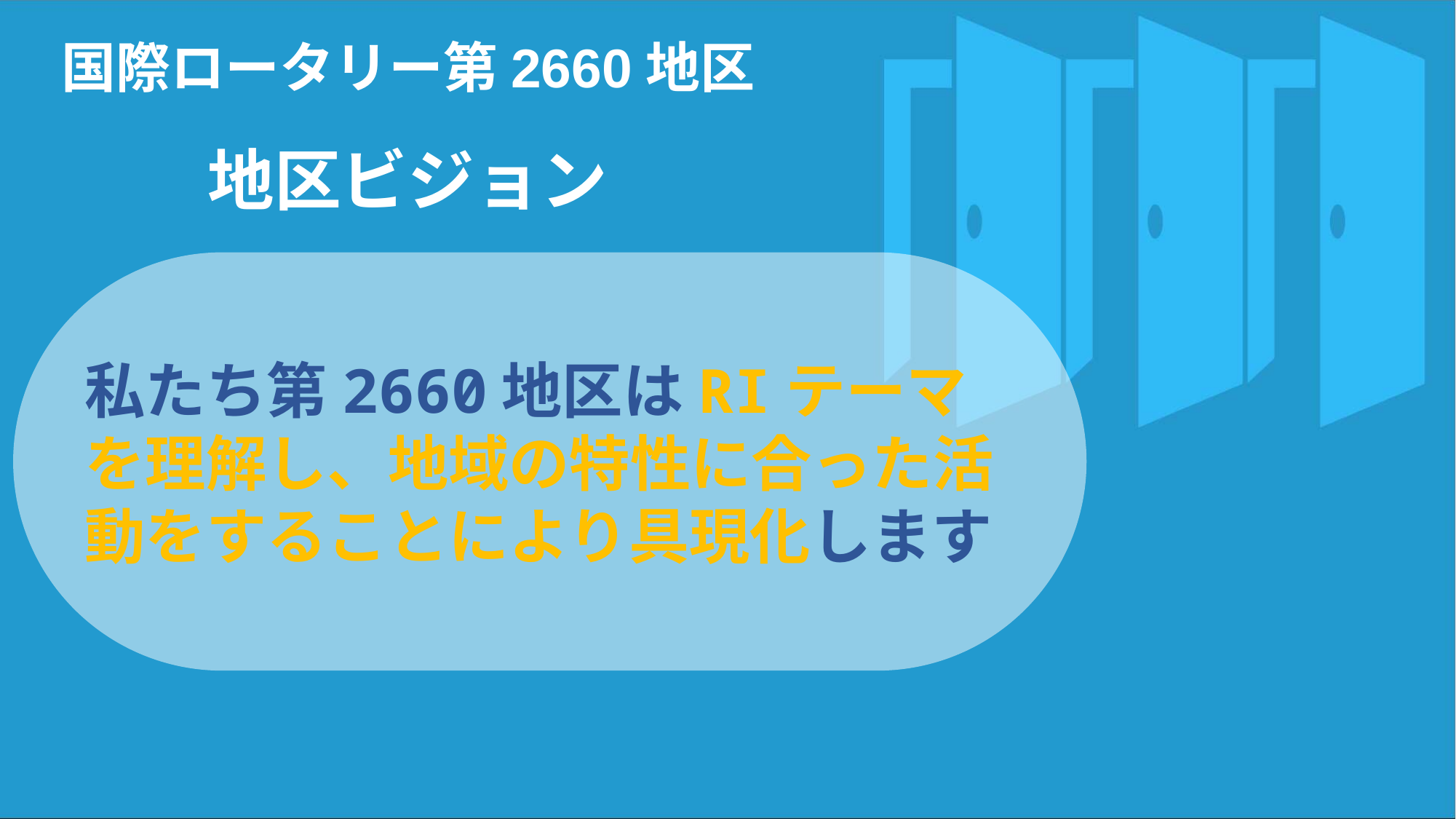

国際ロータリー第2660地区
地区ビジョン
私たち第2660地区はRIテーマを理解し、地域の特性に合った活動をすることにより具現化します